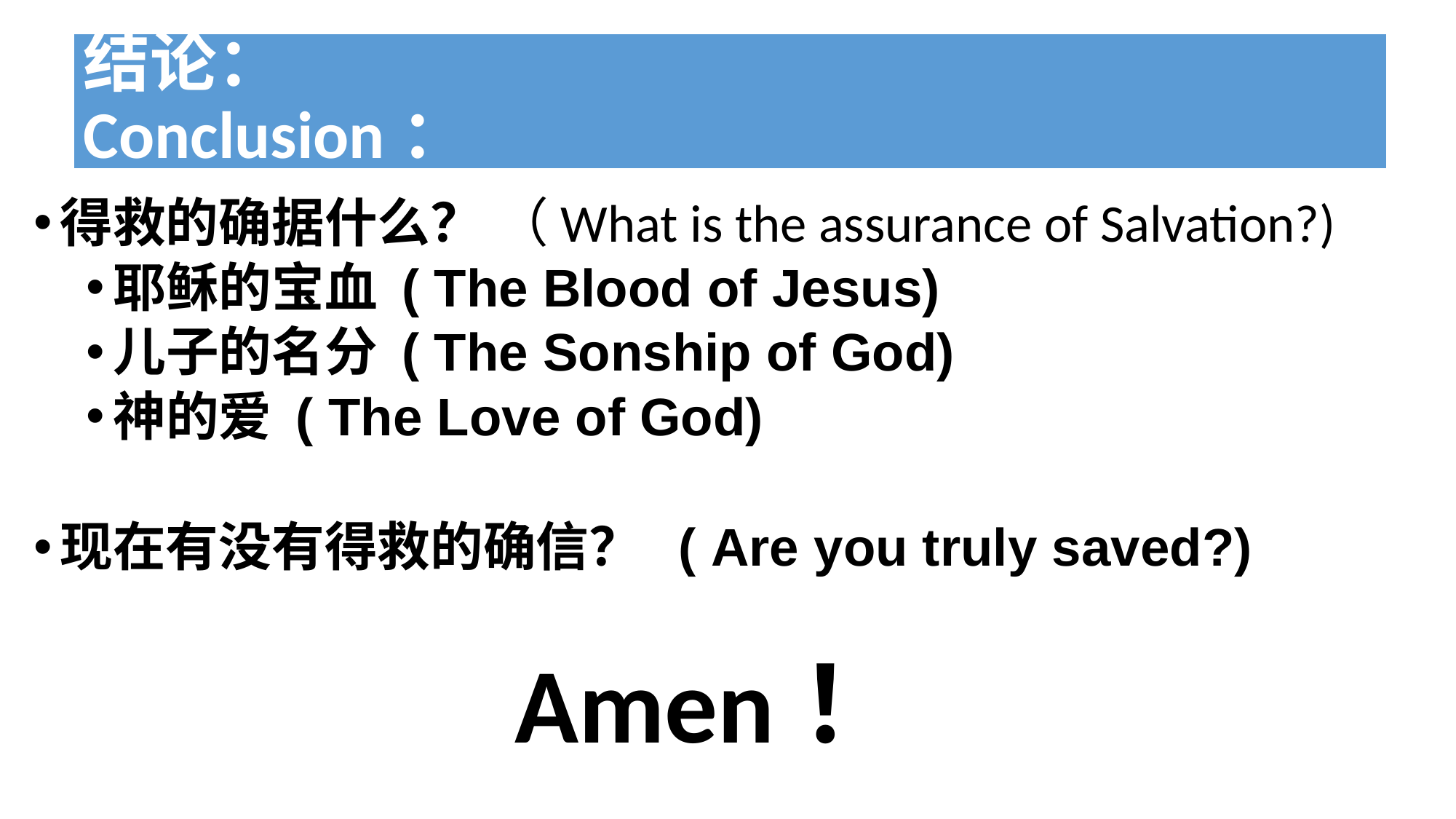

# 结论： Conclusion：
得救的确据什么？ （What is the assurance of Salvation?)
耶稣的宝血 ( The Blood of Jesus)
儿子的名分 ( The Sonship of God)
神的爱 ( The Love of God)

现在有没有得救的确信？  ( Are you truly saved?)

Amen！